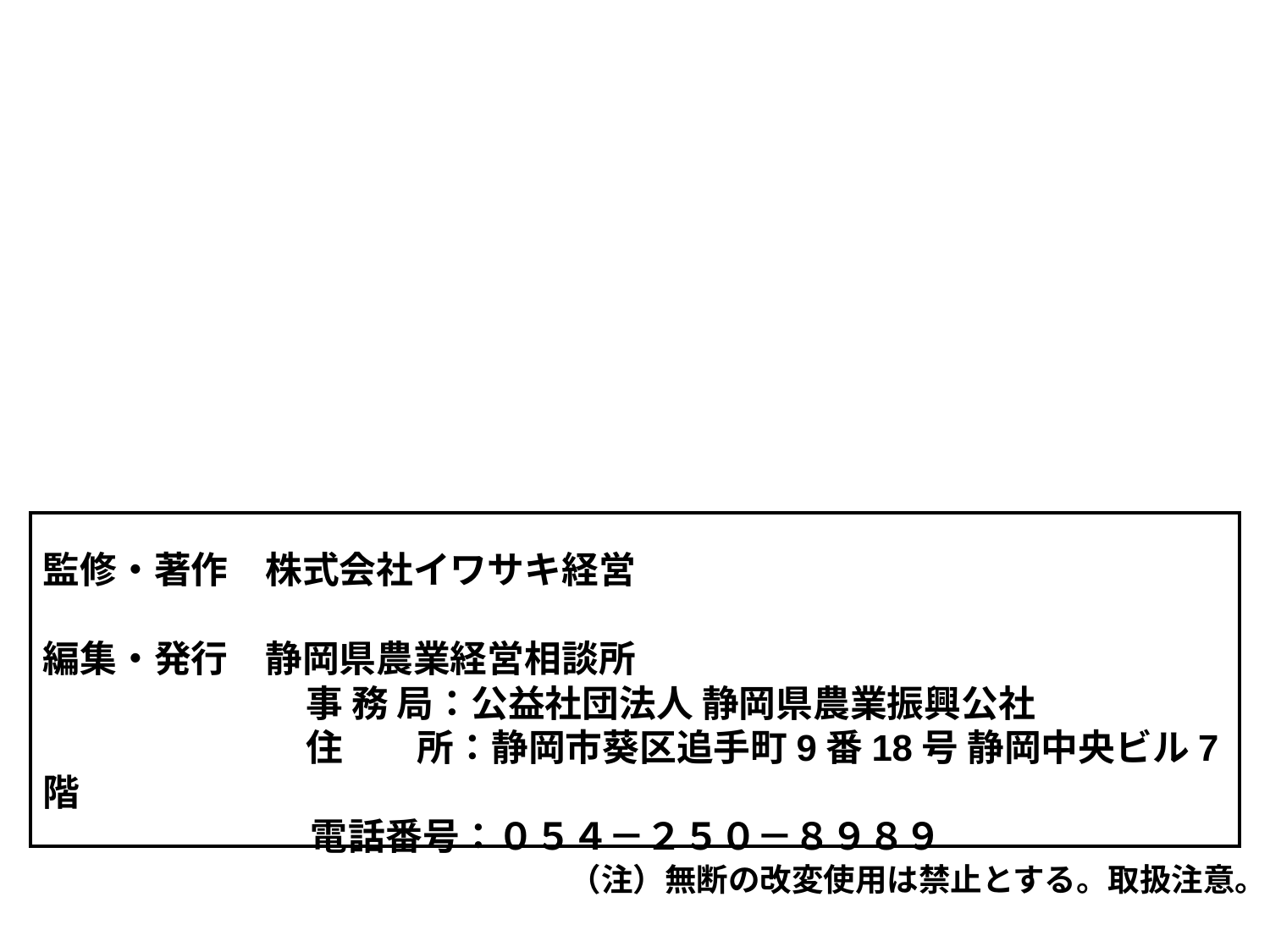

監修・著作　株式会社イワサキ経営

編集・発行　静岡県農業経営相談所
事 務 局：公益社団法人 静岡県農業振興公社
住　　所：静岡市葵区追手町9番18号 静岡中央ビル7階
電話番号：０５４－２５０－８９８９

（注）無断の改変使用は禁止とする。取扱注意。